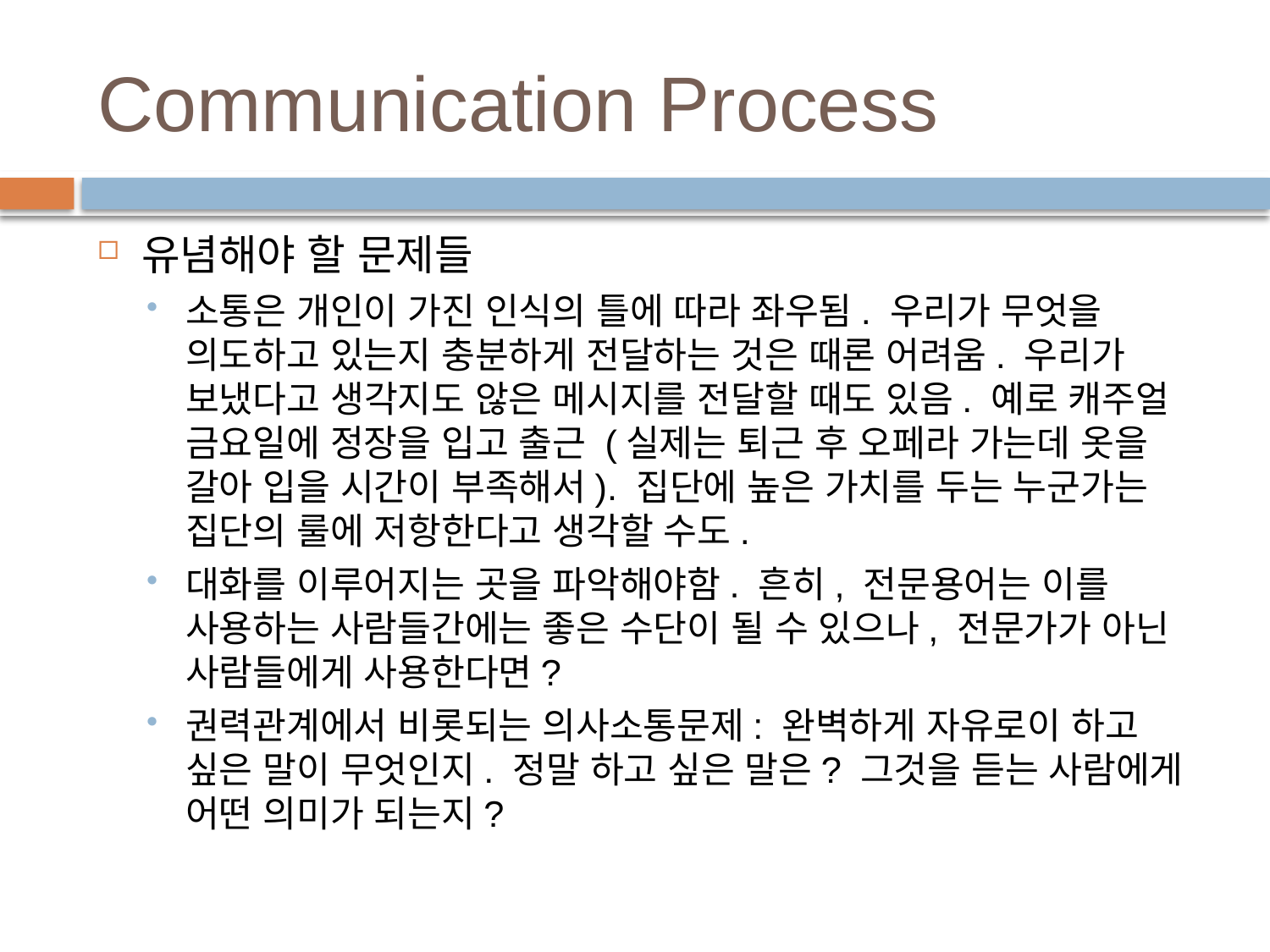

# Communication Process
유념해야 할 문제들
소통은 개인이 가진 인식의 틀에 따라 좌우됨. 우리가 무엇을 의도하고 있는지 충분하게 전달하는 것은 때론 어려움. 우리가 보냈다고 생각지도 않은 메시지를 전달할 때도 있음. 예로 캐주얼 금요일에 정장을 입고 출근 (실제는 퇴근 후 오페라 가는데 옷을 갈아 입을 시간이 부족해서). 집단에 높은 가치를 두는 누군가는 집단의 룰에 저항한다고 생각할 수도.
대화를 이루어지는 곳을 파악해야함. 흔히, 전문용어는 이를 사용하는 사람들간에는 좋은 수단이 될 수 있으나, 전문가가 아닌 사람들에게 사용한다면?
권력관계에서 비롯되는 의사소통문제: 완벽하게 자유로이 하고 싶은 말이 무엇인지. 정말 하고 싶은 말은? 그것을 듣는 사람에게 어떤 의미가 되는지?